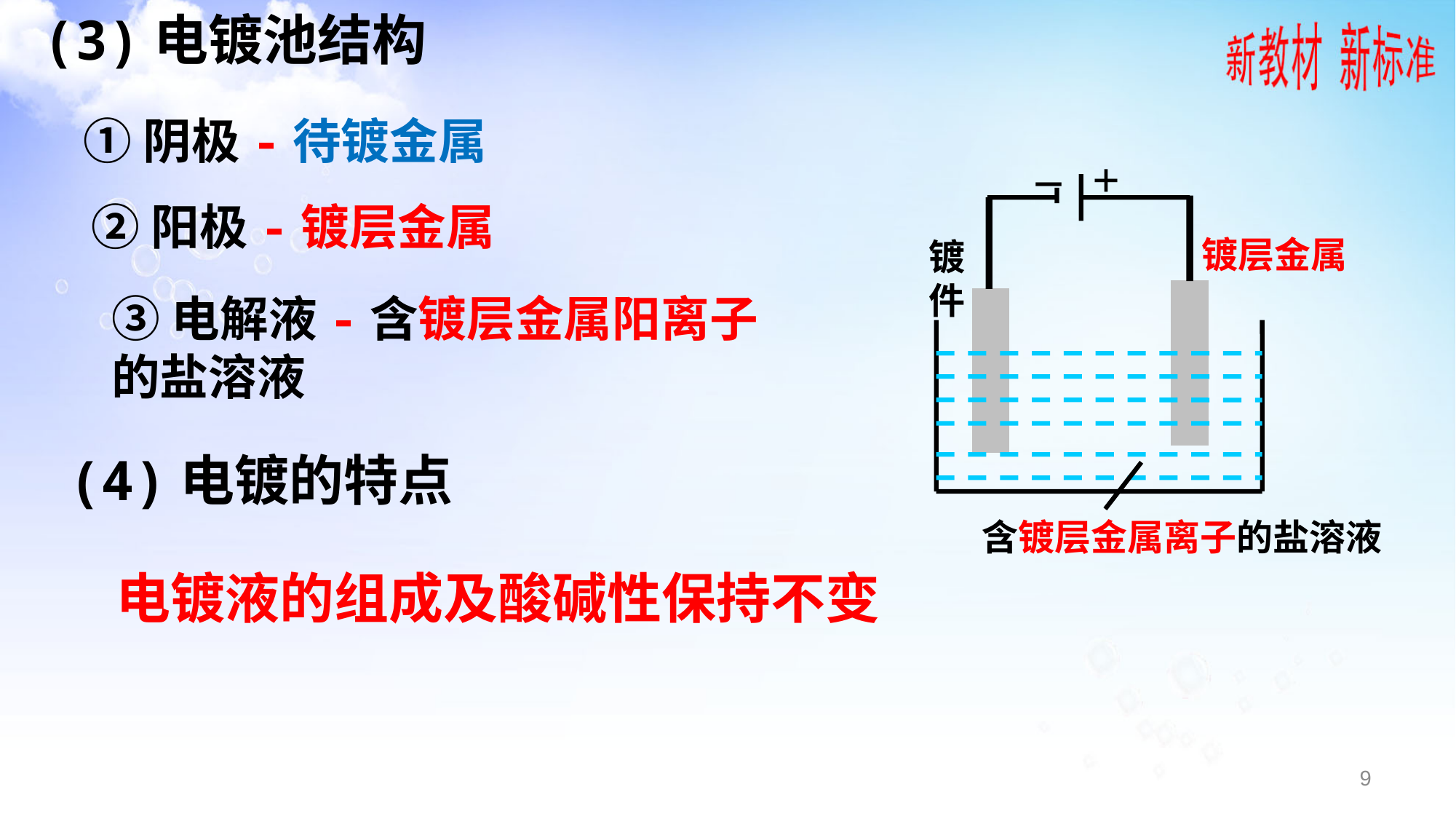

(3)电镀池结构
①阴极-待镀金属
+

－

镀层金属
镀件

含镀层金属离子的盐溶液
②阳极-镀层金属
③电解液-含镀层金属阳离子的盐溶液
(4)电镀的特点
电镀液的组成及酸碱性保持不变
9